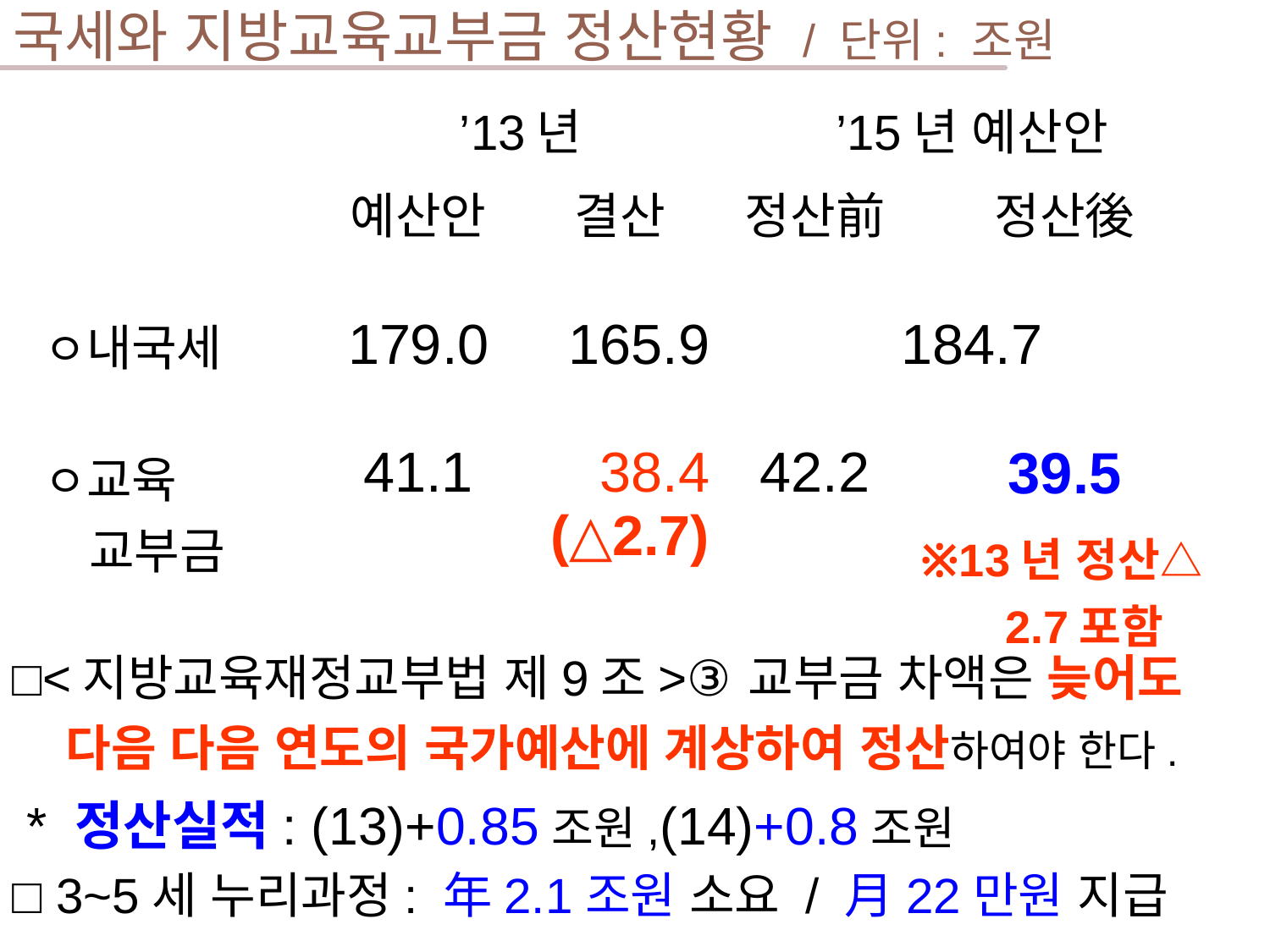

# 국세와 지방교육교부금 정산현황 / 단위: 조원
|  | ’13년 |  | ’15년 예산안 |  |
| --- | --- | --- | --- | --- |
|  | 예산안 | 결산 | 정산前 | 정산後 |
| ㅇ내국세 | 179.0 | 165.9 | 184.7 |  |
| ㅇ교육 교부금 | 41.1 | 38.4 (△2.7) | 42.2 | 39.5 ※13년 정산△2.7포함 |
□<지방교육재정교부법 제9조>③교부금 차액은 늦어도 다음 다음 연도의 국가예산에 계상하여 정산하여야 한다.
 * 정산실적: (13)+0.85조원,(14)+0.8조원
□ 3~5세 누리과정: 年2.1조원 소요 / 月22만원 지급